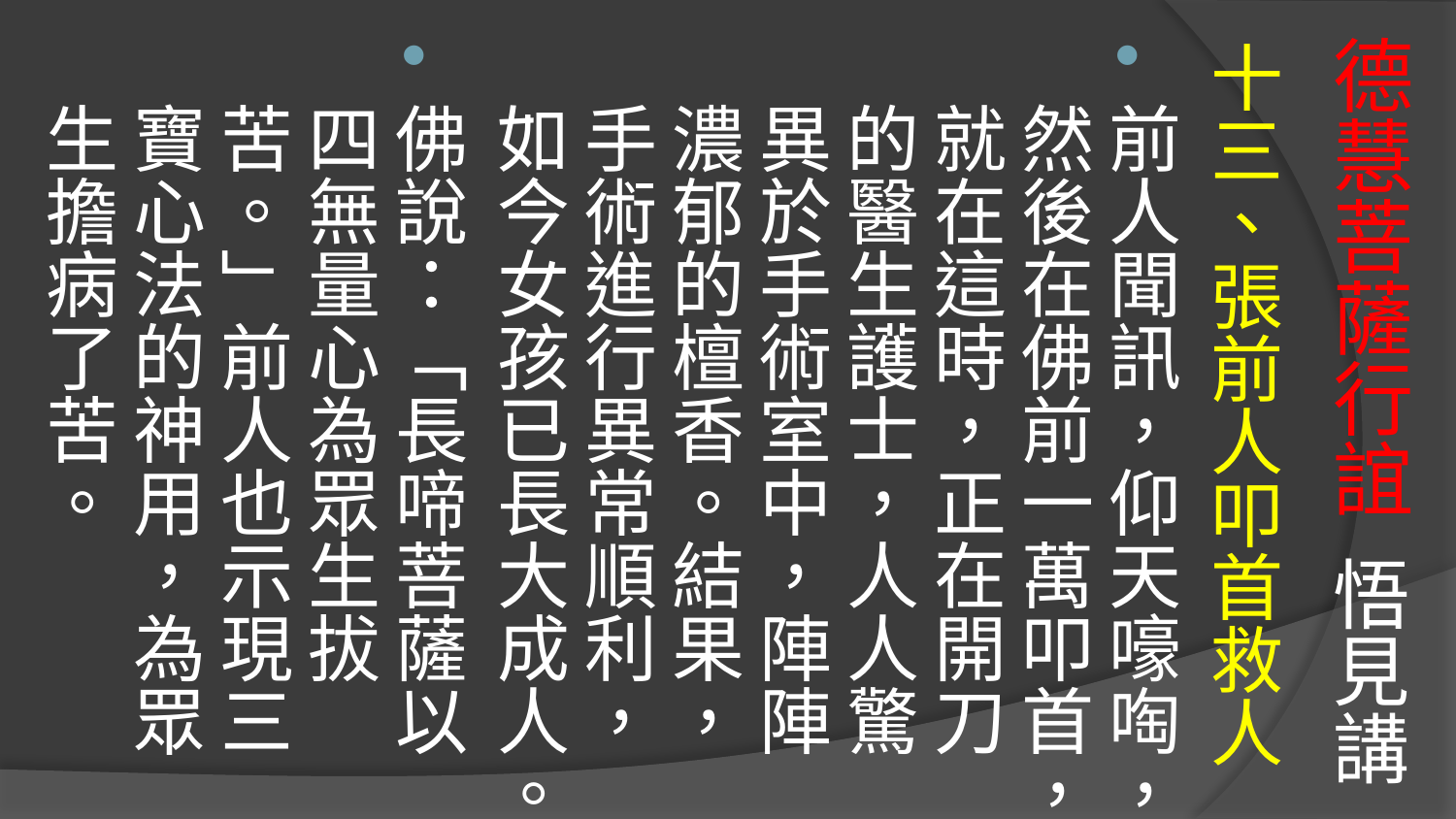

十三、張前人叩首救人
前人聞訊，仰天嚎啕，然後在佛前一萬叩首，就在這時，正在開刀的醫生護士，人人驚異於手術室中，陣陣濃郁的檀香。結果，手術進行異常順利，如今女孩已長大成人。
佛說：「長啼菩薩以四無量心為眾生拔苦。」前人也示現三寶心法的神用，為眾生擔病了苦。
# 德慧菩薩行誼  悟見講